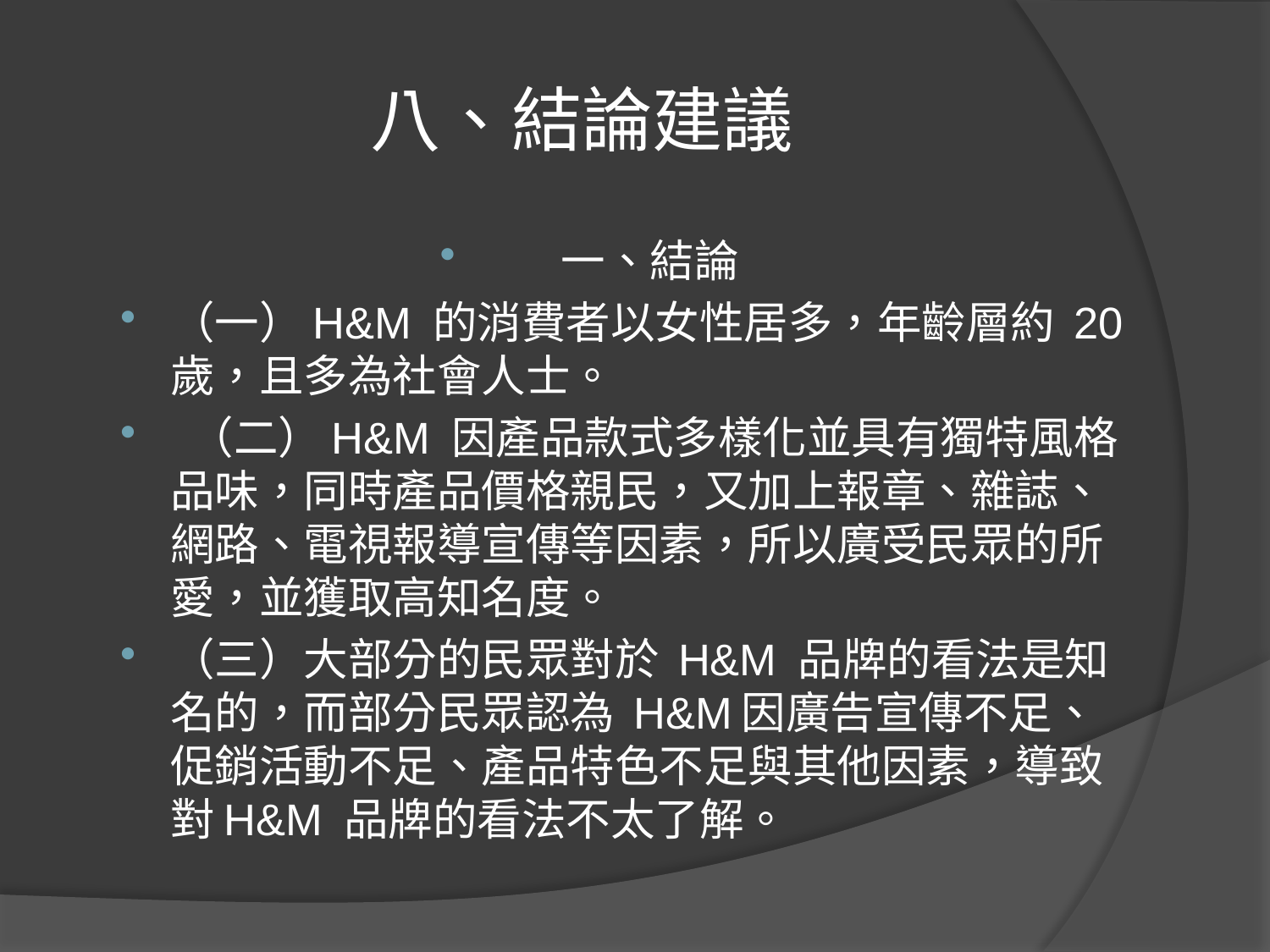

# 八、結論建議
一、結論
（一）H&M 的消費者以女性居多，年齡層約 20 歲，且多為社會人士。
 （二）H&M 因產品款式多樣化並具有獨特風格品味，同時產品價格親民，又加上報章、雜誌、網路、電視報導宣傳等因素，所以廣受民眾的所愛，並獲取高知名度。
（三）大部分的民眾對於 H&M 品牌的看法是知名的，而部分民眾認為 H&M因廣告宣傳不足、促銷活動不足、產品特色不足與其他因素，導致對H&M 品牌的看法不太了解。